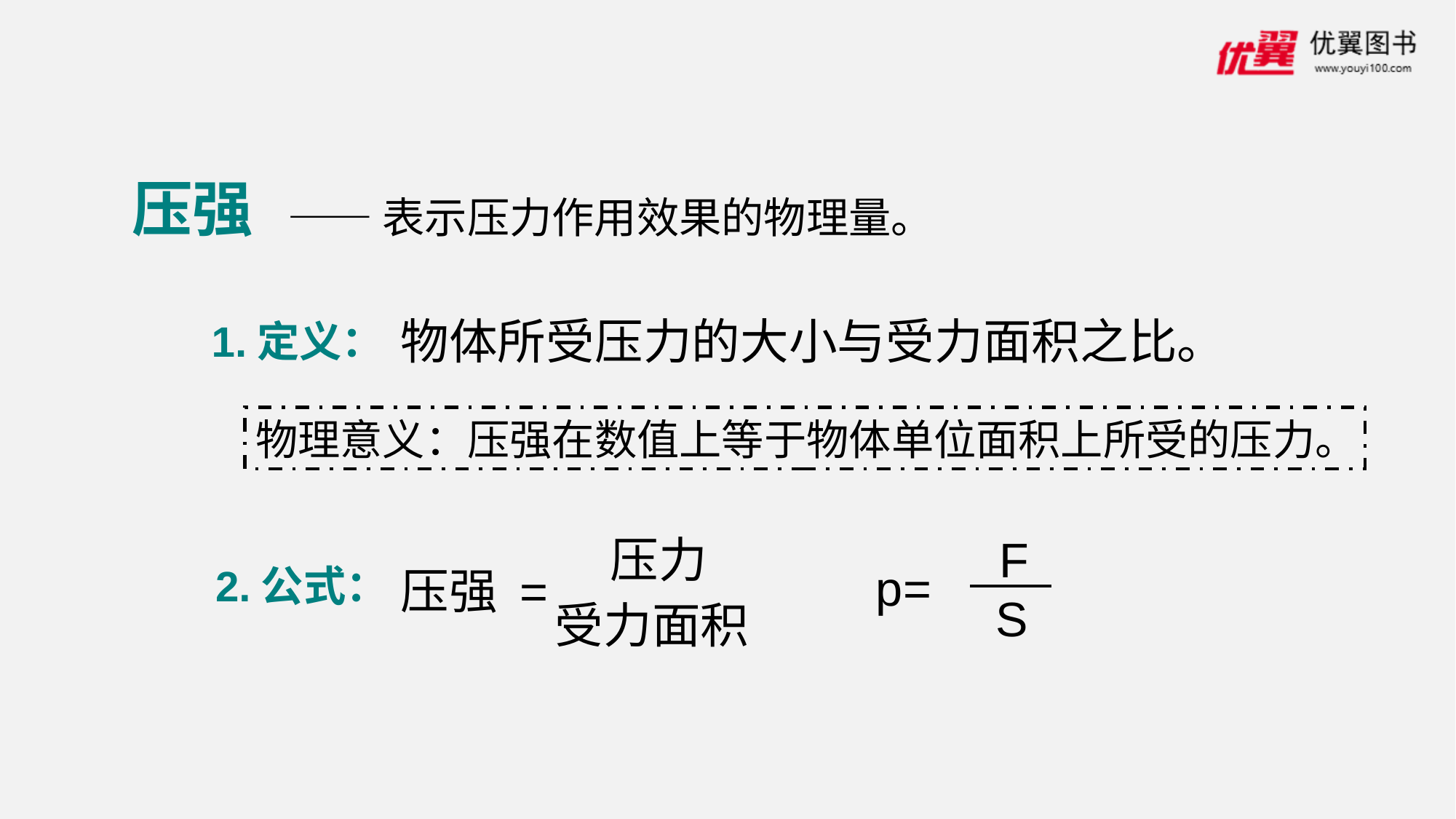

压强
——表示压力作用效果的物理量。
物体所受压力的大小与受力面积之比。
1.定义：
物理意义：压强在数值上等于物体单位面积上所受的压力。

F
p=

S

压力
压强 =
受力面积

2.公式：